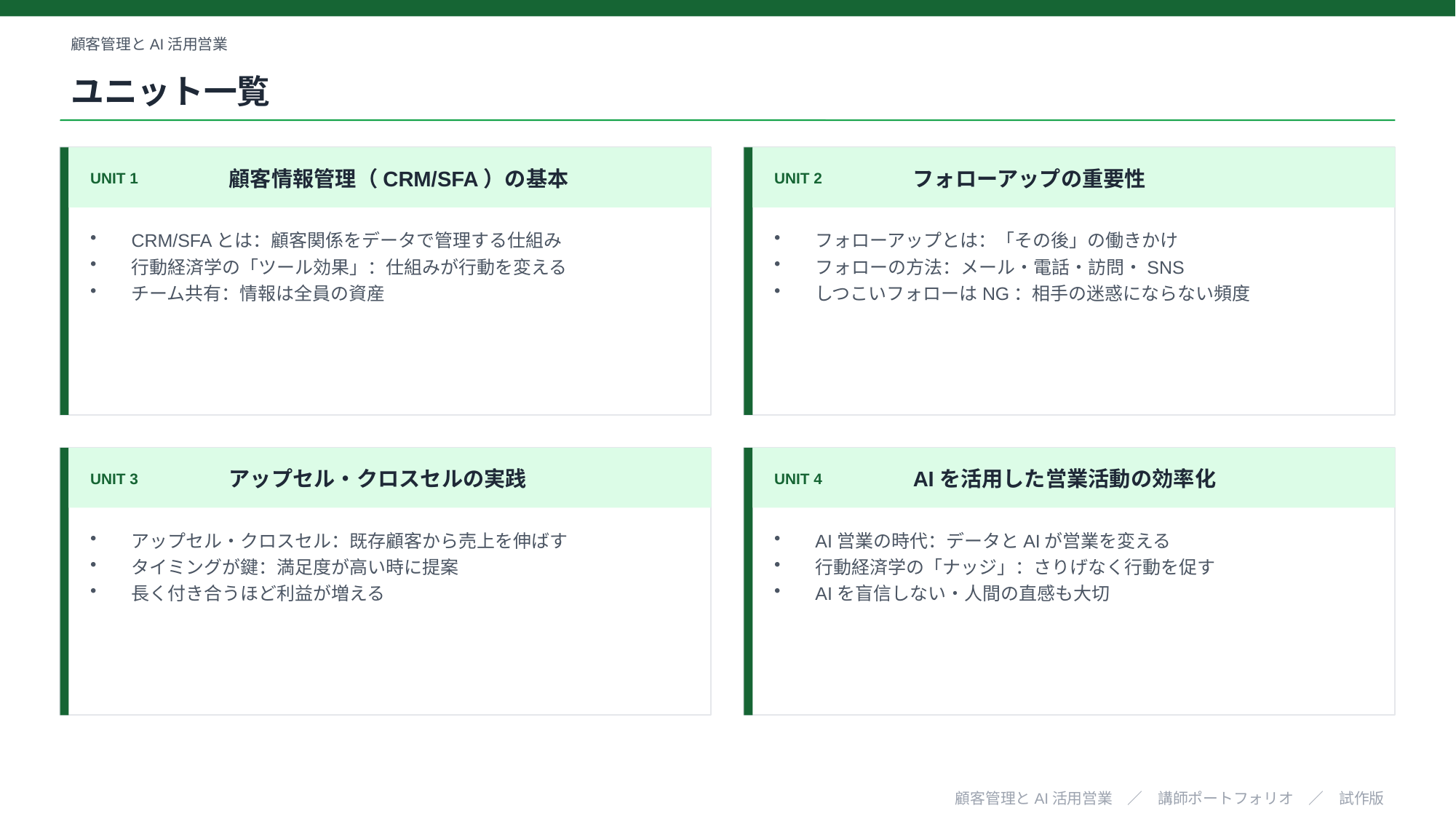

顧客管理とAI活用営業
ユニット一覧

UNIT 1
顧客情報管理（CRM/SFA）の基本
UNIT 2
フォローアップの重要性
CRM/SFAとは：顧客関係をデータで管理する仕組み
行動経済学の「ツール効果」：仕組みが行動を変える
チーム共有：情報は全員の資産
フォローアップとは：「その後」の働きかけ
フォローの方法：メール・電話・訪問・SNS
しつこいフォローはNG：相手の迷惑にならない頻度

UNIT 3
アップセル・クロスセルの実践
UNIT 4
AIを活用した営業活動の効率化
アップセル・クロスセル：既存顧客から売上を伸ばす
タイミングが鍵：満足度が高い時に提案
長く付き合うほど利益が増える
AI営業の時代：データとAIが営業を変える
行動経済学の「ナッジ」：さりげなく行動を促す
AIを盲信しない・人間の直感も大切
顧客管理とAI活用営業　／　講師ポートフォリオ　／　試作版